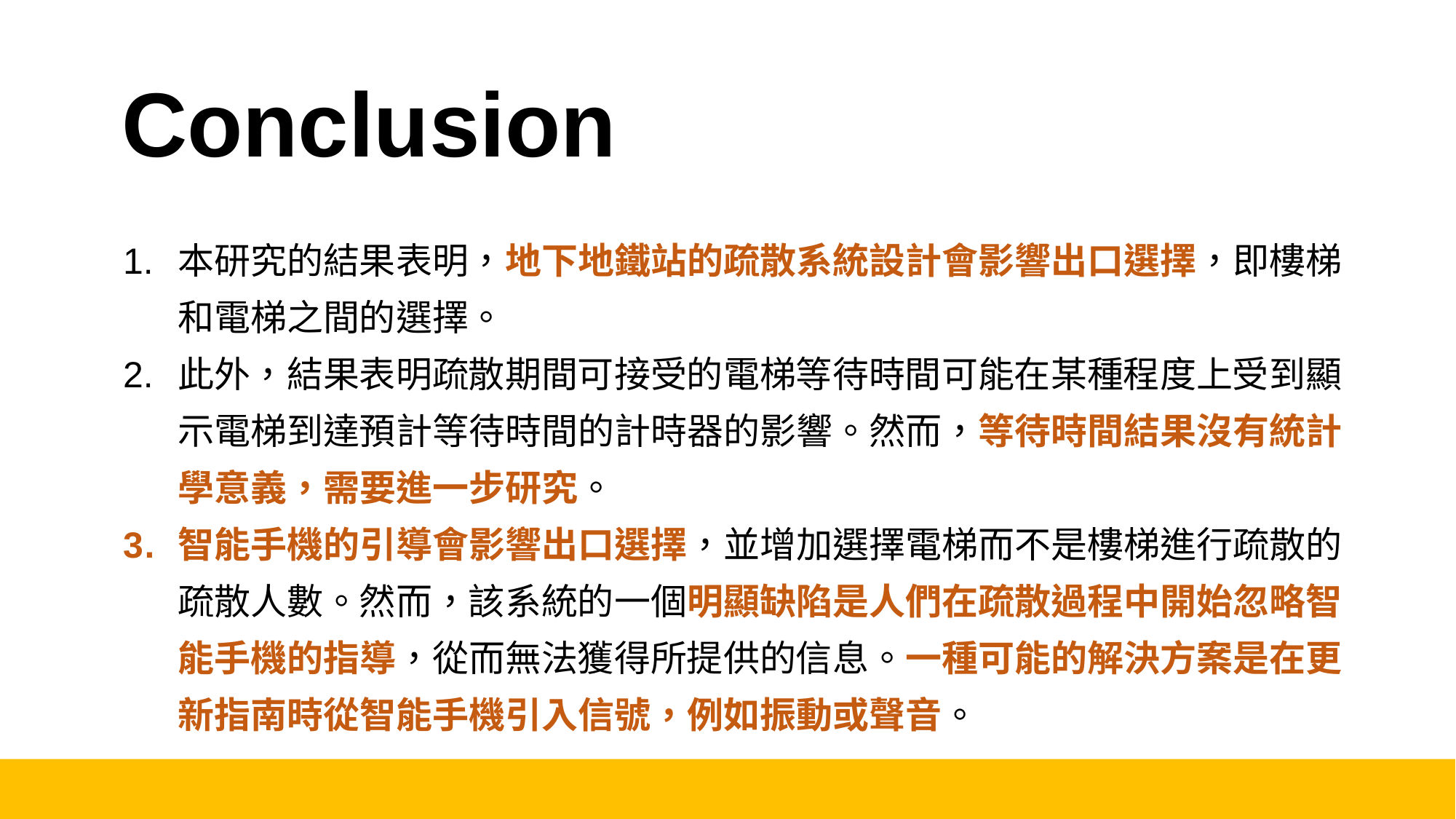

Conclusion
本研究的結果表明，地下地鐵站的疏散系統設計會影響出口選擇，即樓梯和電梯之間的選擇。
此外，結果表明疏散期間可接受的電梯等待時間可能在某種程度上受到顯示電梯到達預計等待時間的計時器的影響。然而，等待時間結果沒有統計學意義，需要進一步研究。
智能手機的引導會影響出口選擇，並增加選擇電梯而不是樓梯進行疏散的疏散人數。然而，該系統的一個明顯缺陷是人們在疏散過程中開始忽略智能手機的指導，從而無法獲得所提供的信息。一種可能的解決方案是在更新指南時從智能手機引入信號，例如振動或聲音。

21